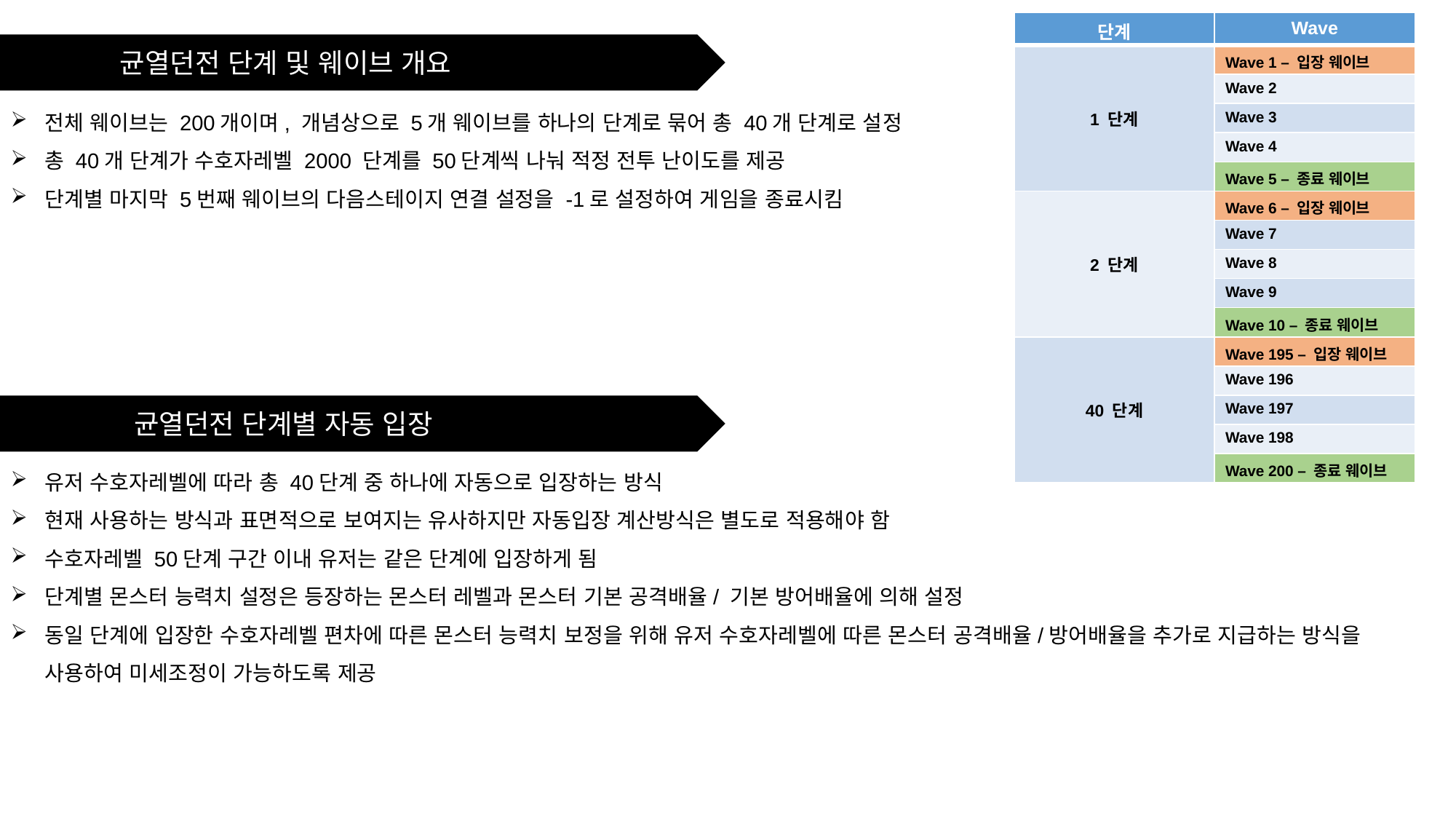

| 단계 | Wave |
| --- | --- |
| 1 단계 | Wave 1 – 입장 웨이브 |
|  | Wave 2 |
|  | Wave 3 |
|  | Wave 4 |
|  | Wave 5 – 종료 웨이브 |
| 2 단계 | Wave 6 – 입장 웨이브 |
|  | Wave 7 |
|  | Wave 8 |
|  | Wave 9 |
|  | Wave 10 – 종료 웨이브 |
| 40 단계 | Wave 195 – 입장 웨이브 |
|  | Wave 196 |
|  | Wave 197 |
|  | Wave 198 |
|  | Wave 200 – 종료 웨이브 |
	균열던전 단계 및 웨이브 개요
전체 웨이브는 200개이며, 개념상으로 5개 웨이브를 하나의 단계로 묶어 총 40개 단계로 설정
총 40개 단계가 수호자레벨 2000 단계를 50단계씩 나눠 적정 전투 난이도를 제공
단계별 마지막 5번째 웨이브의 다음스테이지 연결 설정을 -1로 설정하여 게임을 종료시킴
	 균열던전 단계별 자동 입장
유저 수호자레벨에 따라 총 40단계 중 하나에 자동으로 입장하는 방식
현재 사용하는 방식과 표면적으로 보여지는 유사하지만 자동입장 계산방식은 별도로 적용해야 함
수호자레벨 50단계 구간 이내 유저는 같은 단계에 입장하게 됨
단계별 몬스터 능력치 설정은 등장하는 몬스터 레벨과 몬스터 기본 공격배율/ 기본 방어배율에 의해 설정
동일 단계에 입장한 수호자레벨 편차에 따른 몬스터 능력치 보정을 위해 유저 수호자레벨에 따른 몬스터 공격배율/방어배율을 추가로 지급하는 방식을 사용하여 미세조정이 가능하도록 제공